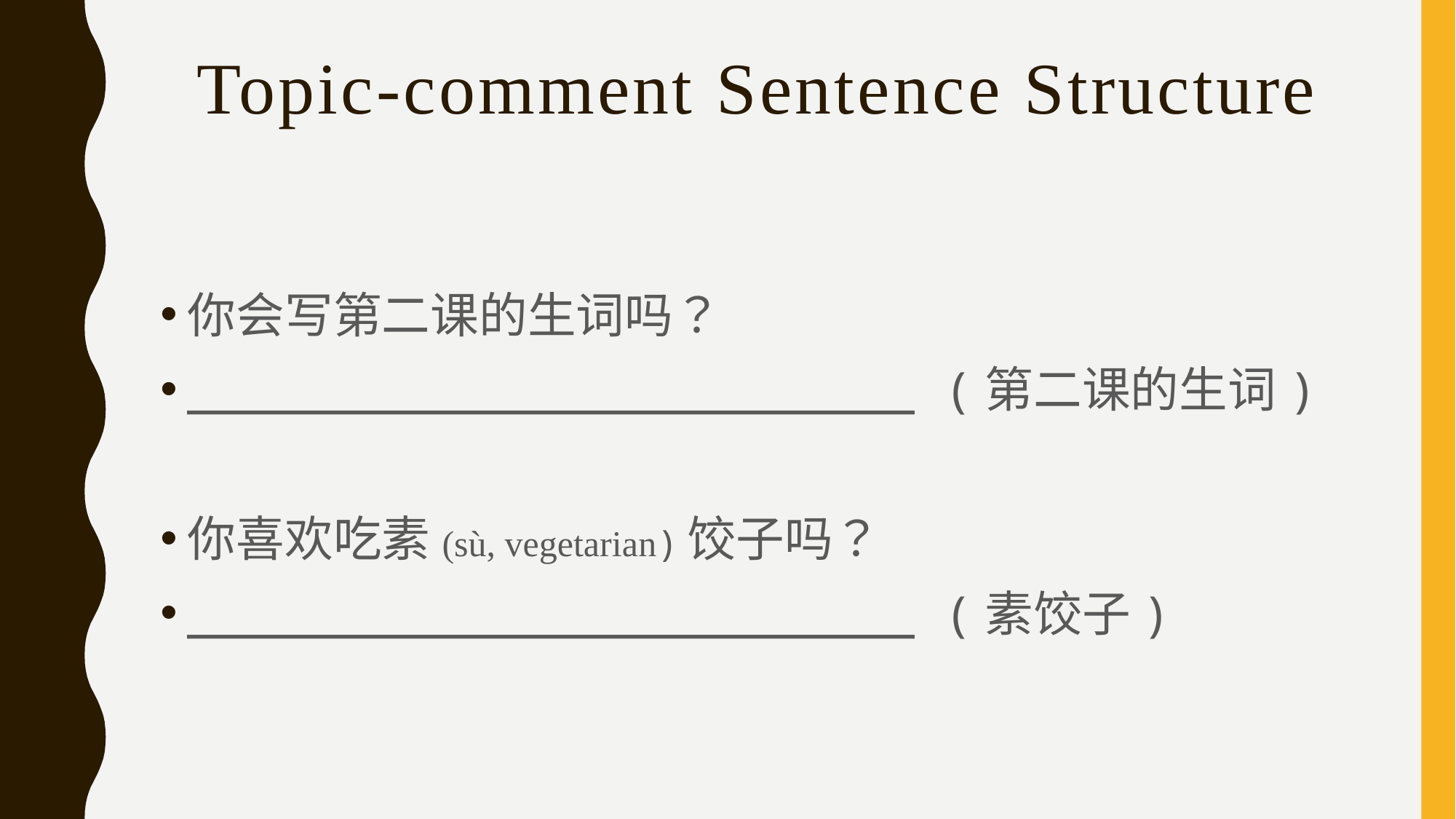

# Topic-comment Sentence Structure
你会写第二课的生词吗？
_________________________ (第二课的生词)

你喜欢吃素(sù, vegetarian)饺子吗？
_________________________ (素饺子)